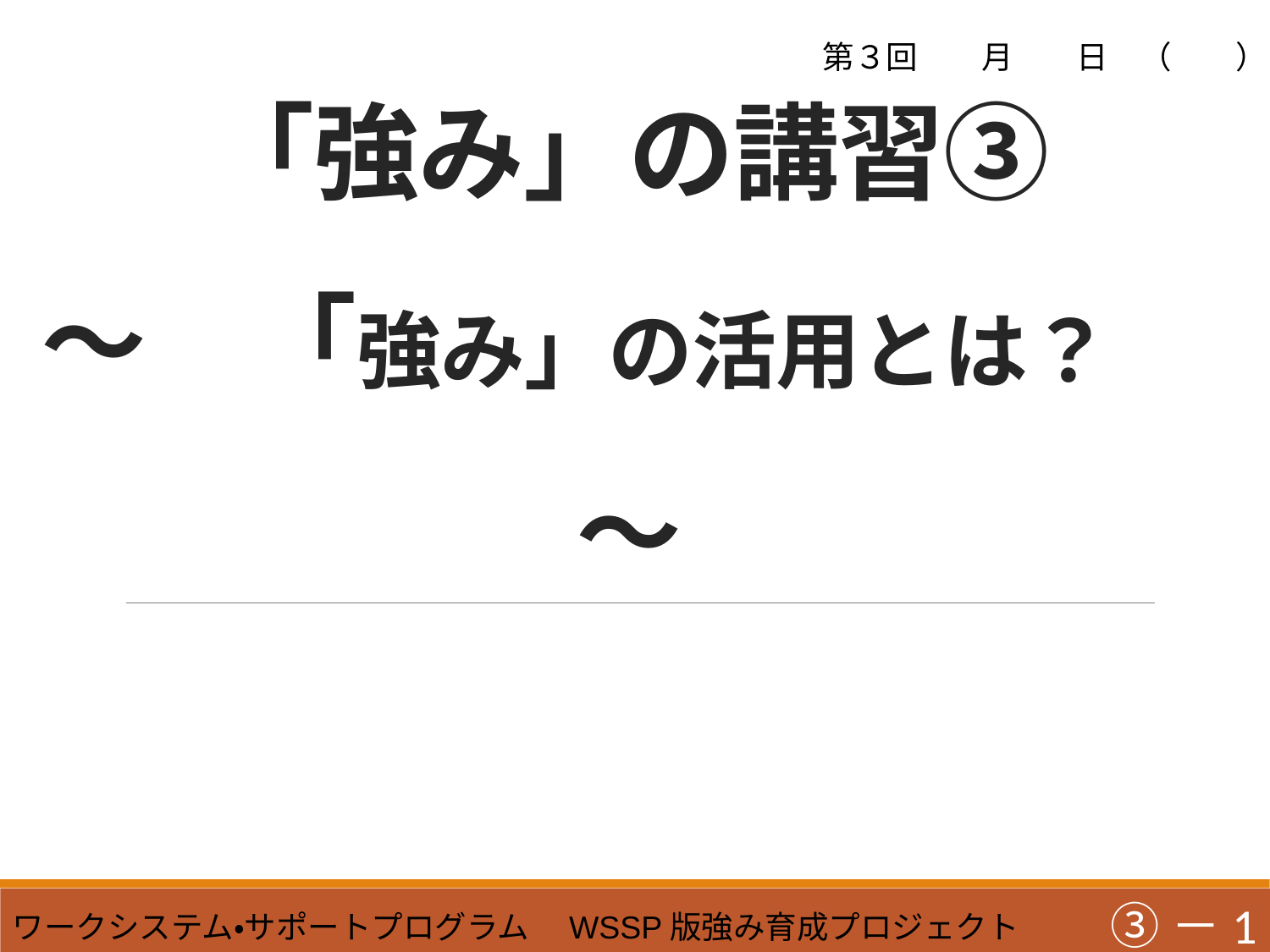

第３回　　月　　日　（　　）
# 「強み」の講習③ ～　「強み」の活用とは？　～
③－1
ワークシステム・サポートプログラム　WSSP版強み育成プロジェクト